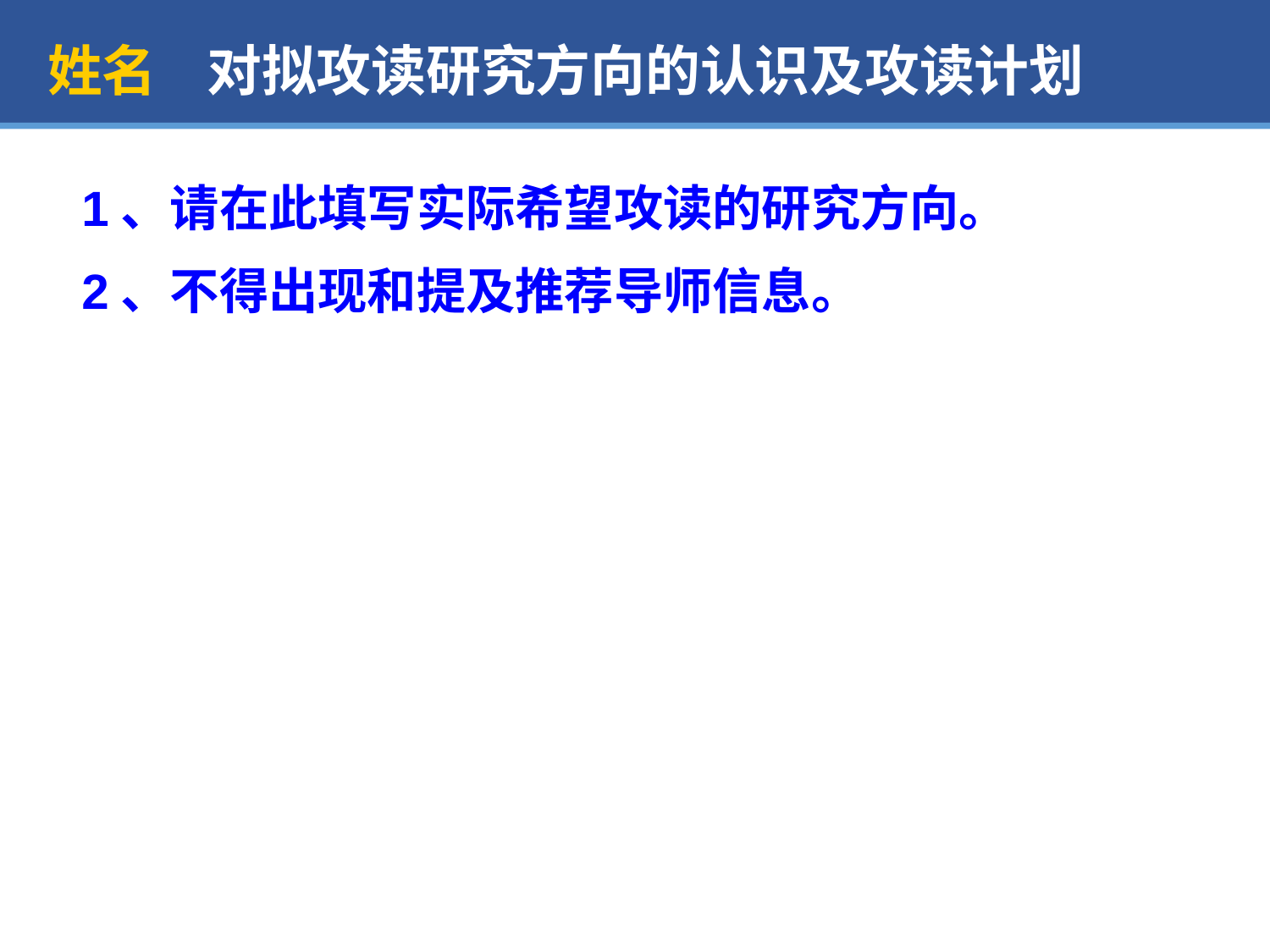

# 姓名    对拟攻读研究方向的认识及攻读计划
1、请在此填写实际希望攻读的研究方向。
2、不得出现和提及推荐导师信息。